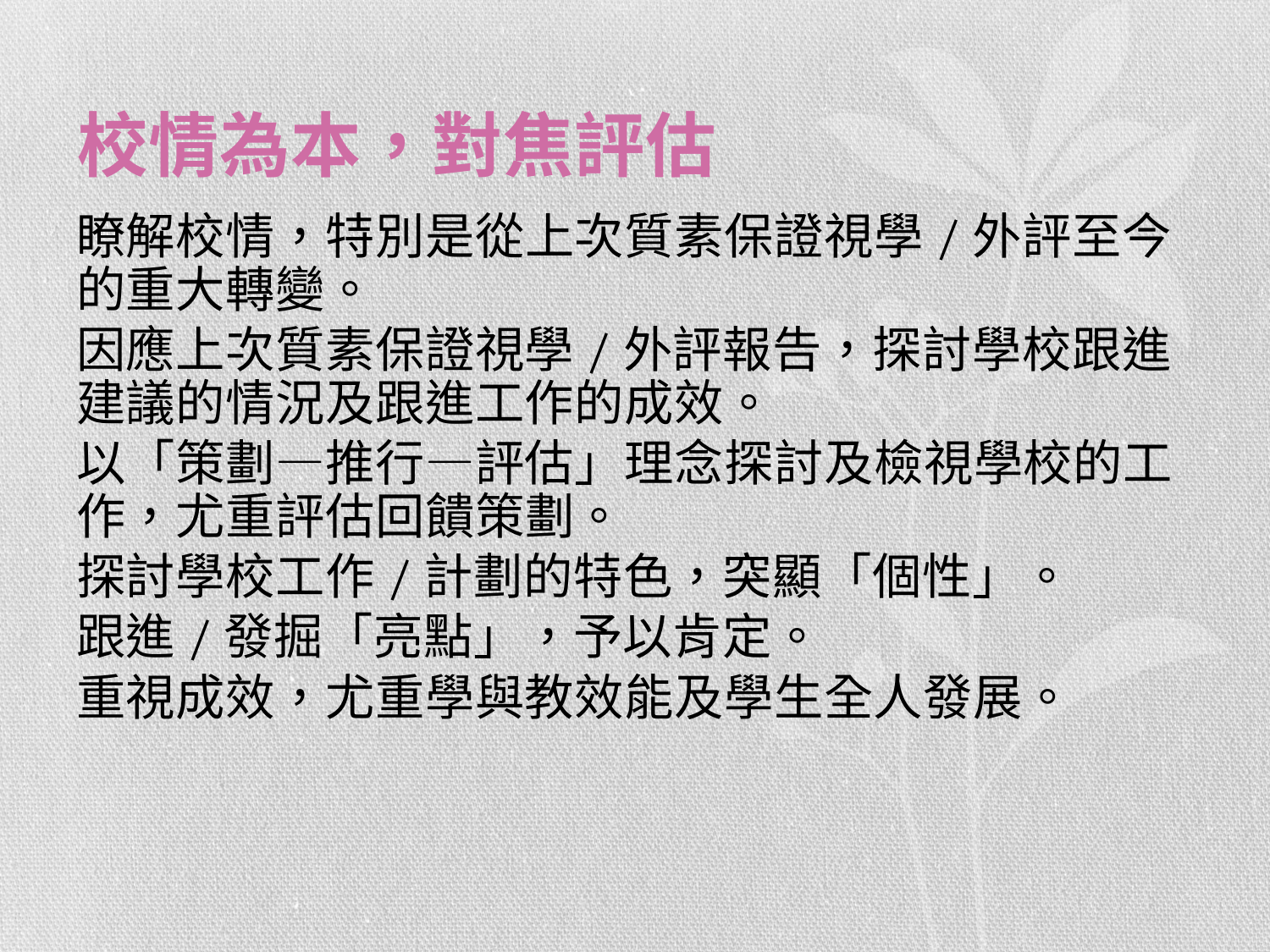

# 校情為本，對焦評估
瞭解校情，特別是從上次質素保證視學/外評至今的重大轉變。
因應上次質素保證視學/外評報告，探討學校跟進建議的情況及跟進工作的成效。
以「策劃—推行—評估」理念探討及檢視學校的工作，尤重評估回饋策劃。
探討學校工作/計劃的特色，突顯「個性」。
跟進/發掘「亮點」，予以肯定。
重視成效，尤重學與教效能及學生全人發展。